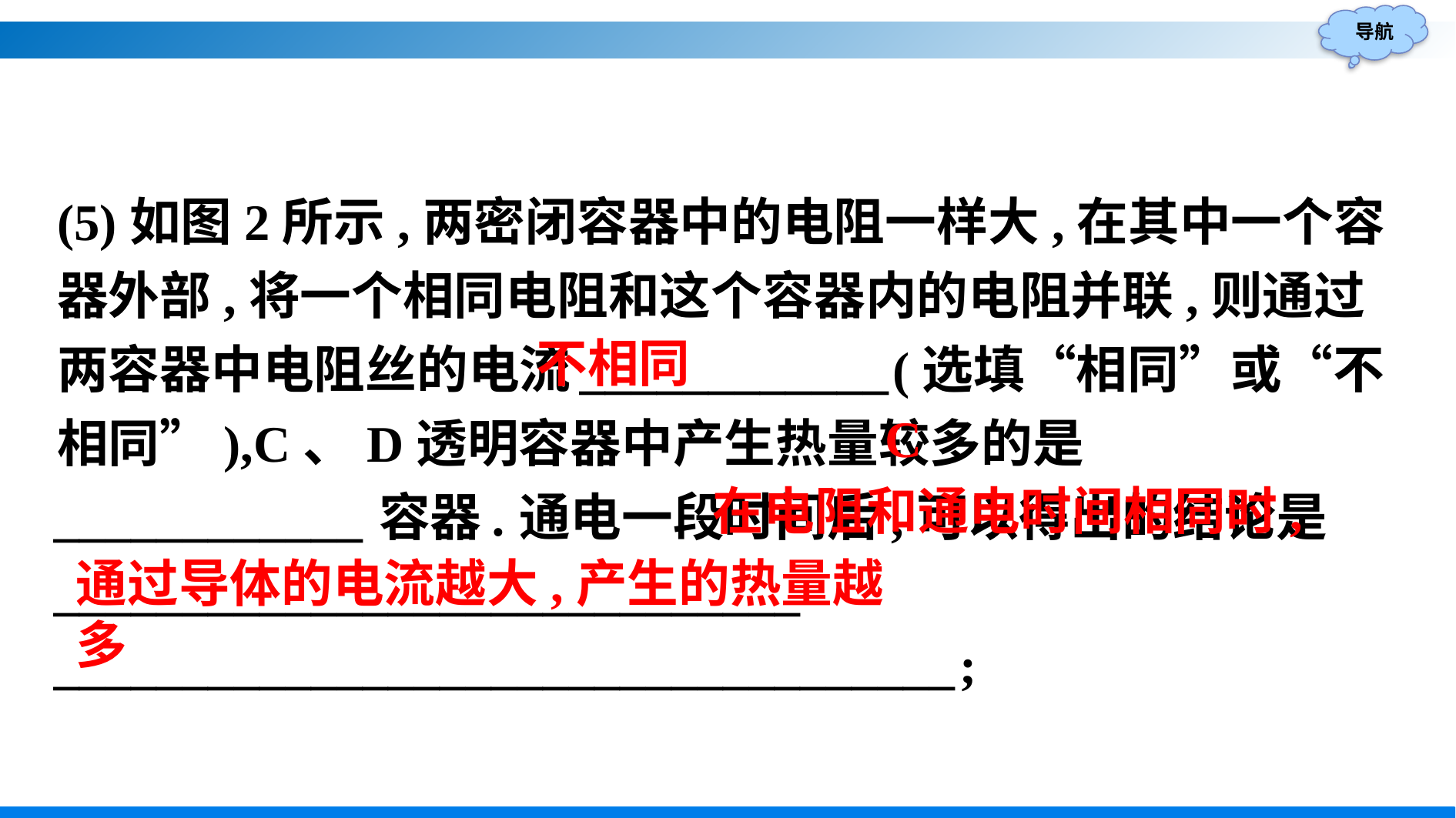

(5)如图2所示,两密闭容器中的电阻一样大,在其中一个容器外部,将一个相同电阻和这个容器内的电阻并联,则通过两容器中电阻丝的电流____________(选填“相同”或“不相同”),C、D透明容器中产生热量较多的是____________容器.通电一段时间后,可以得出的结论是_____________________________
___________________________________;
不相同
C
在电阻和通电时间相同时,
通过导体的电流越大,产生的热量越多